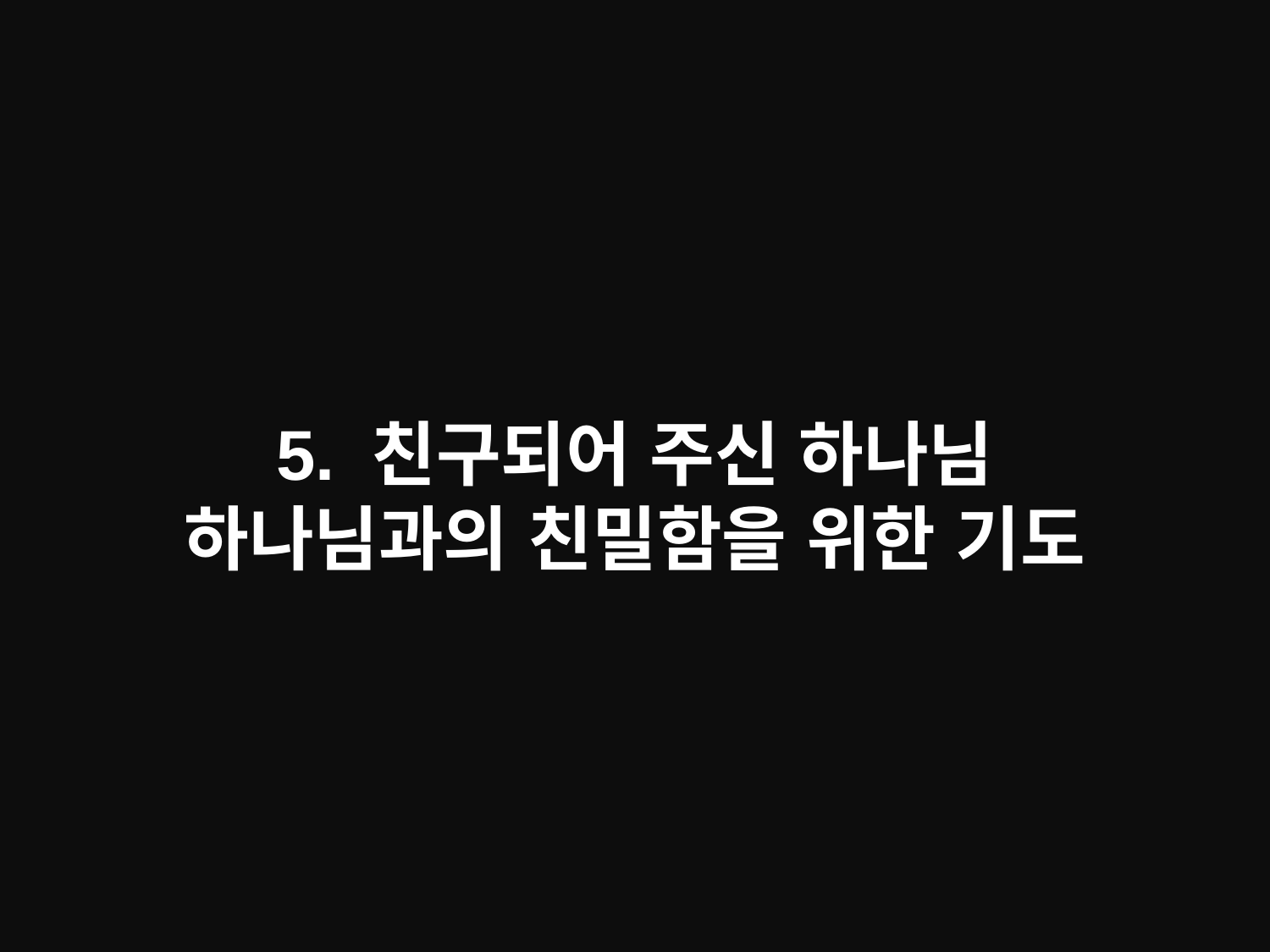

# 5. 친구되어 주신 하나님 하나님과의 친밀함을 위한 기도